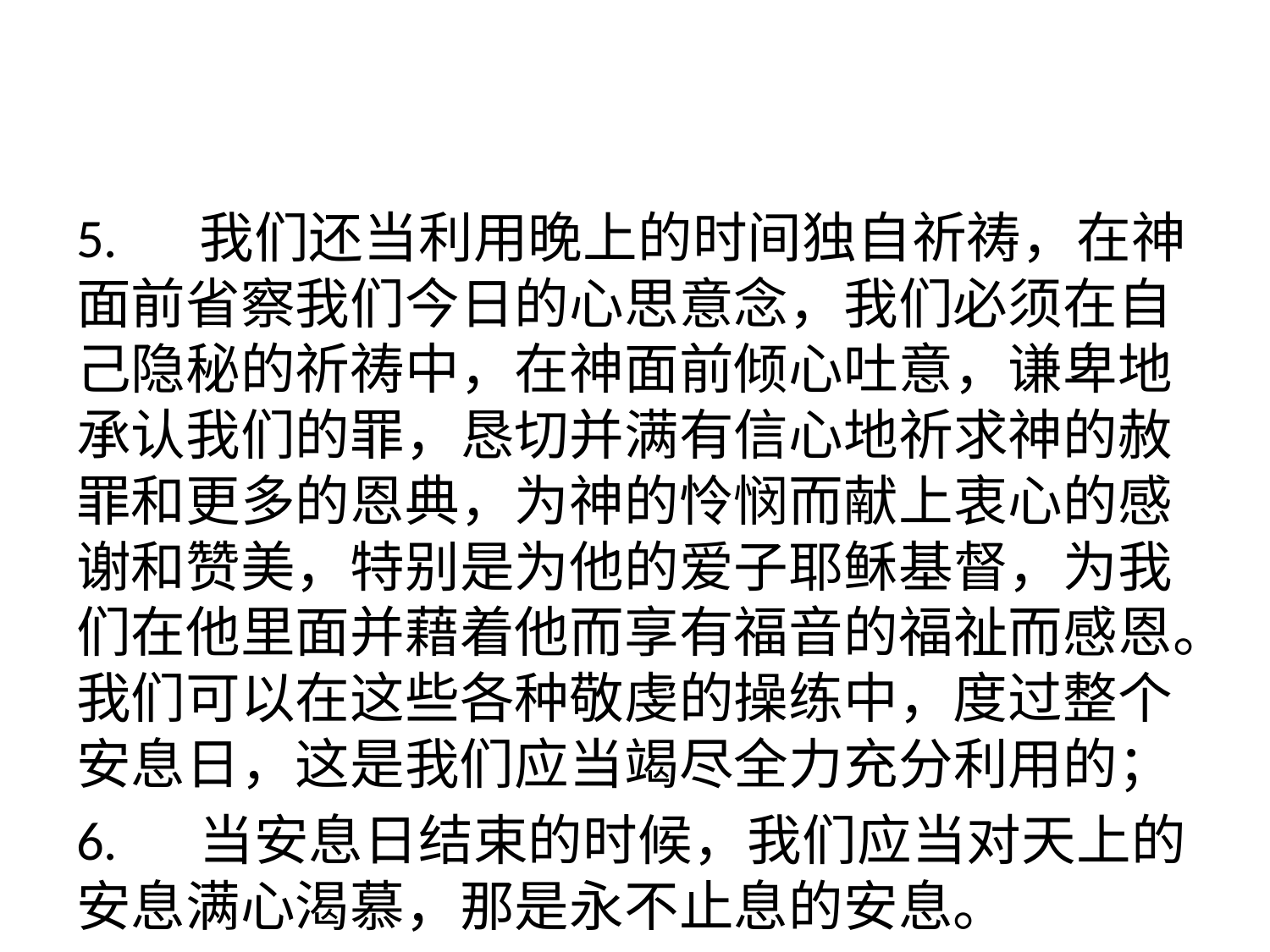

#
5.	我们还当利用晚上的时间独自祈祷，在神面前省察我们今日的心思意念，我们必须在自己隐秘的祈祷中，在神面前倾心吐意，谦卑地承认我们的罪，恳切并满有信心地祈求神的赦罪和更多的恩典，为神的怜悯而献上衷心的感谢和赞美，特别是为他的爱子耶稣基督，为我们在他里面并藉着他而享有福音的福祉而感恩。我们可以在这些各种敬虔的操练中，度过整个安息日，这是我们应当竭尽全力充分利用的；
6.	当安息日结束的时候，我们应当对天上的安息满心渴慕，那是永不止息的安息。